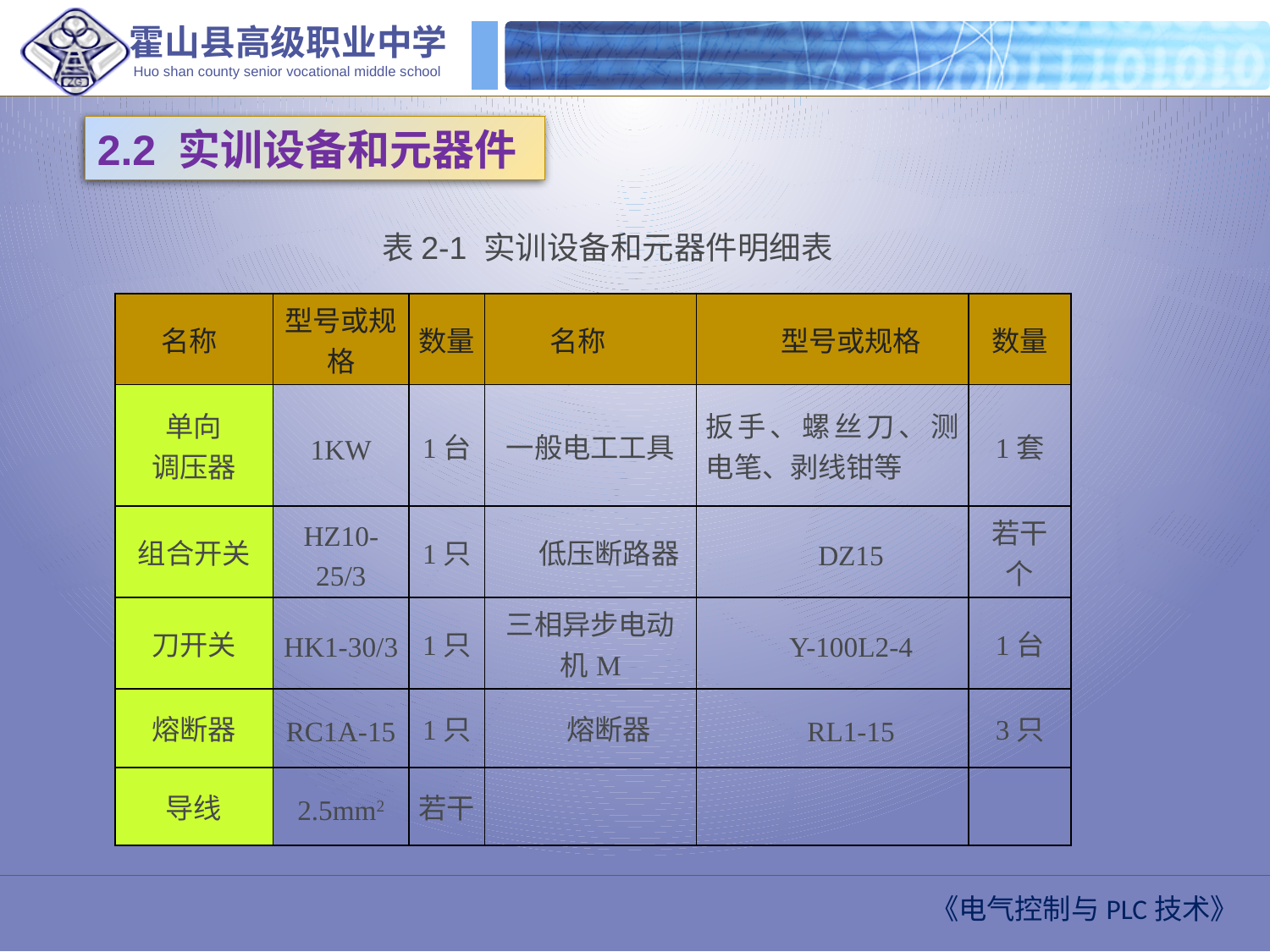

2.2 实训设备和元器件
表2-1 实训设备和元器件明细表
| 名称 | 型号或规格 | 数量 | 名称 | 型号或规格 | 数量 |
| --- | --- | --- | --- | --- | --- |
| 单向 调压器 | 1KW | 1台 | 一般电工工具 | 扳手、螺丝刀、测电笔、剥线钳等 | 1套 |
| 组合开关 | HZ10-25/3 | 1只 | 低压断路器 | DZ15 | 若干个 |
| 刀开关 | HK1-30/3 | 1只 | 三相异步电动机M | Y-100L2-4 | 1台 |
| 熔断器 | RC1A-15 | 1只 | 熔断器 | RL1-15 | 3只 |
| 导线 | 2.5mm2 | 若干 |  |  |  |